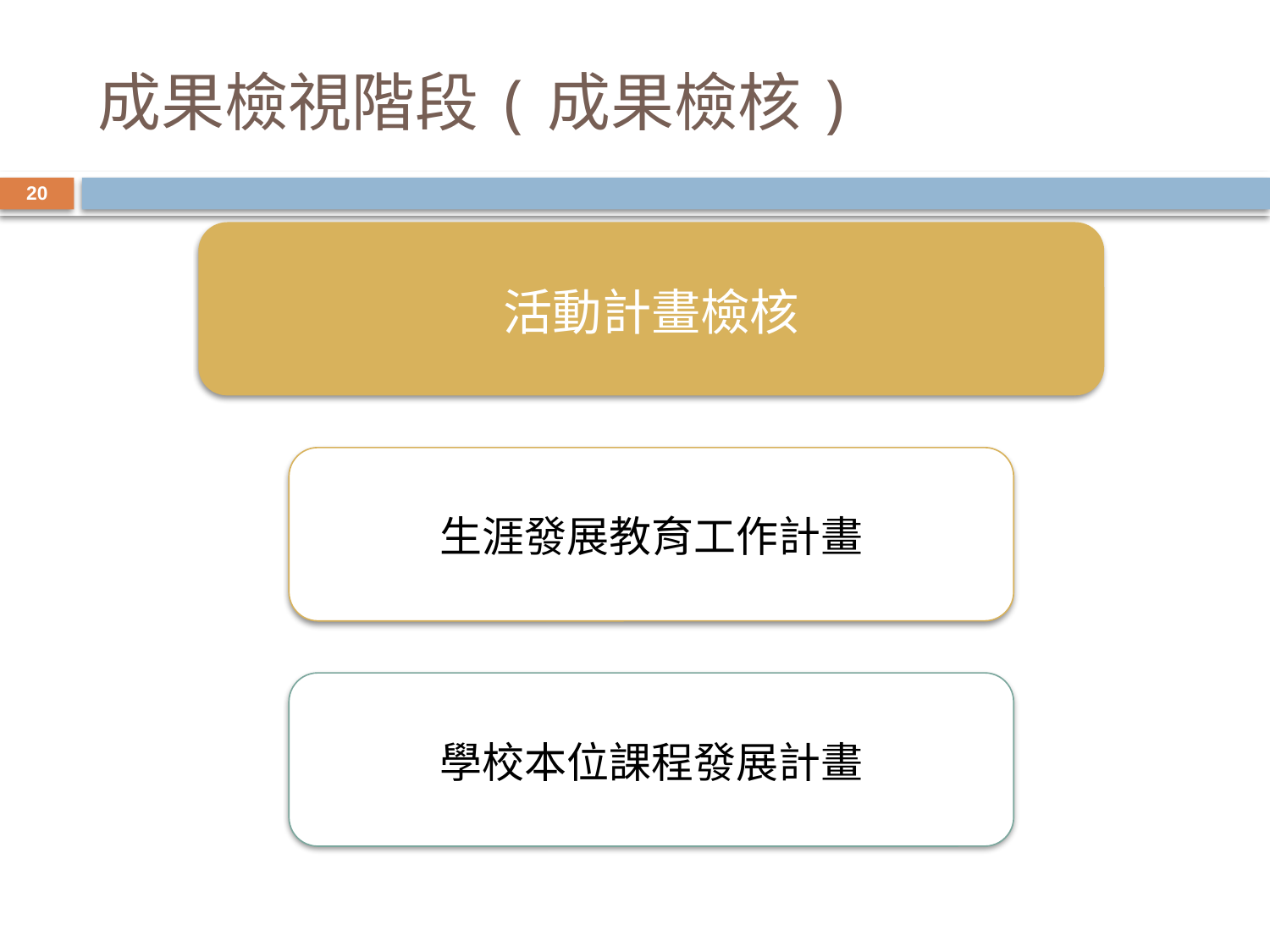

# 成果檢視階段(成果檢核)
20
活動計畫檢核
生涯發展教育工作計畫
學校本位課程發展計畫